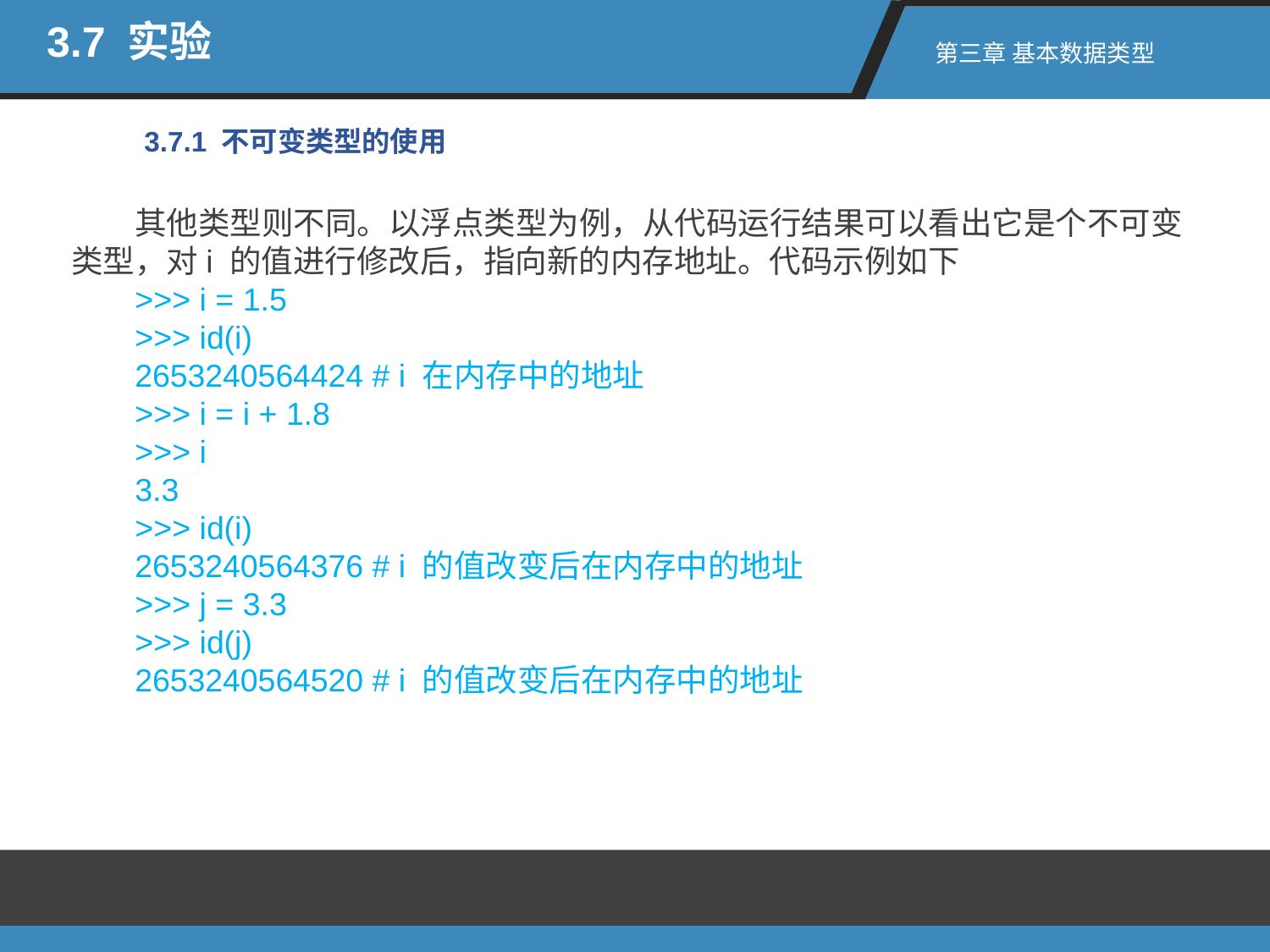

3.7 实验
第三章 基本数据类型
3.7.1 不可变类型的使用
其他类型则不同。以浮点类型为例，从代码运行结果可以看出它是个不可变类型，对i 的值进行修改后，指向新的内存地址。代码示例如下
>>> i = 1.5
>>> id(i)
2653240564424 # i 在内存中的地址
>>> i = i + 1.8
>>> i
3.3
>>> id(i)
2653240564376 # i 的值改变后在内存中的地址
>>> j = 3.3
>>> id(j)
2653240564520 # i 的值改变后在内存中的地址